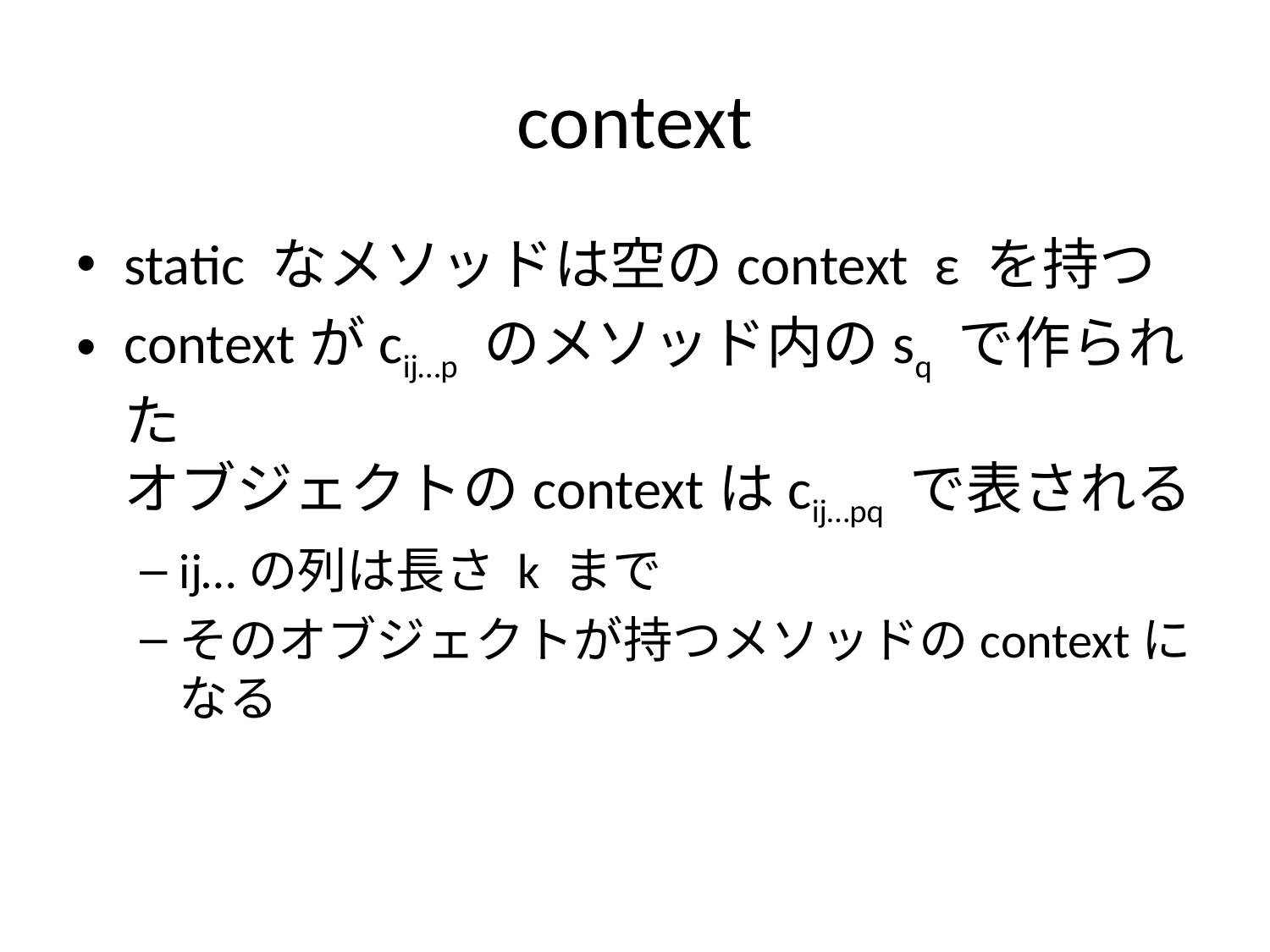

# context
static なメソッドは空のcontext  ε を持つ
contextがcij…p のメソッド内のsq で作られた
オブジェクトのcontextはcij…pq で表される
ij…の列は長さ k まで
そのオブジェクトが持つメソッドのcontextになる